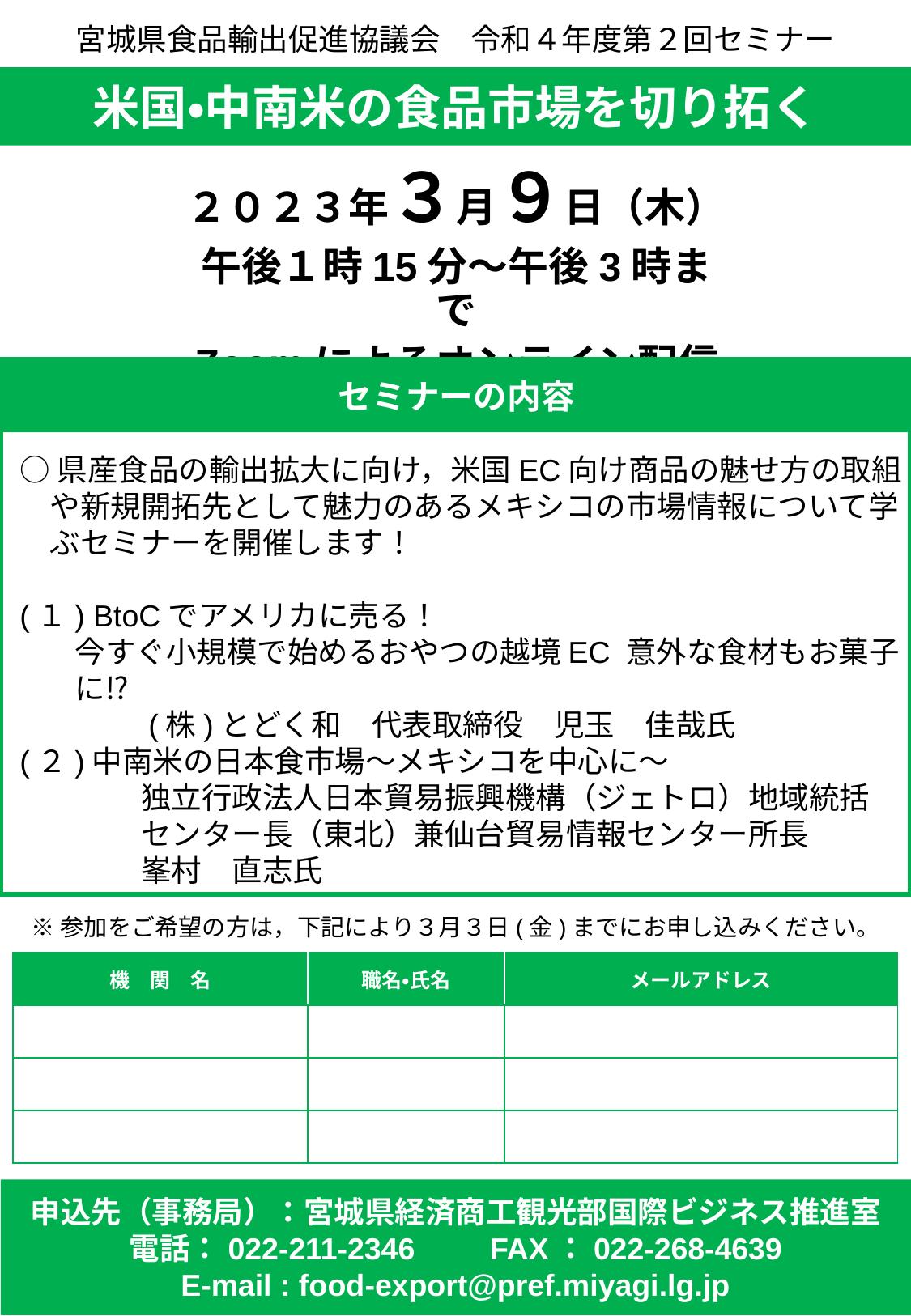

宮城県食品輸出促進協議会　令和４年度第２回セミナー
米国・中南米の食品市場を切り拓く
２０２３年３月９日（木）
午後１時15分〜午後3時まで
Zoomによるオンライン配信

セミナーの内容
○県産食品の輸出拡大に向け，米国EC向け商品の魅せ方の取組
　や新規開拓先として魅力のあるメキシコの市場情報について学
　ぶセミナーを開催します！

(１) BtoCでアメリカに売る！
       今すぐ小規模で始めるおやつの越境EC 意外な食材もお菓子
       に⁉
　　　　(株)とどく和　代表取締役　児玉　佳哉氏
(２)中南米の日本食市場～メキシコを中心に～
　　　　独立行政法人日本貿易振興機構（ジェトロ）地域統括
　　　　センター長（東北）兼仙台貿易情報センター所長
　　　　峯村　直志氏

※参加をご希望の方は，下記により３月３日(金)までにお申し込みください。
| 機　関　名 | 職名・氏名 | メールアドレス |
| --- | --- | --- |
|  |  |  |
|  |  |  |
|  |  |  |
申込先（事務局）：宮城県経済商工観光部国際ビジネス推進室
電話：022-211-2346　　FAX：022-268-4639
E-mail : food-export@pref.miyagi.lg.jp